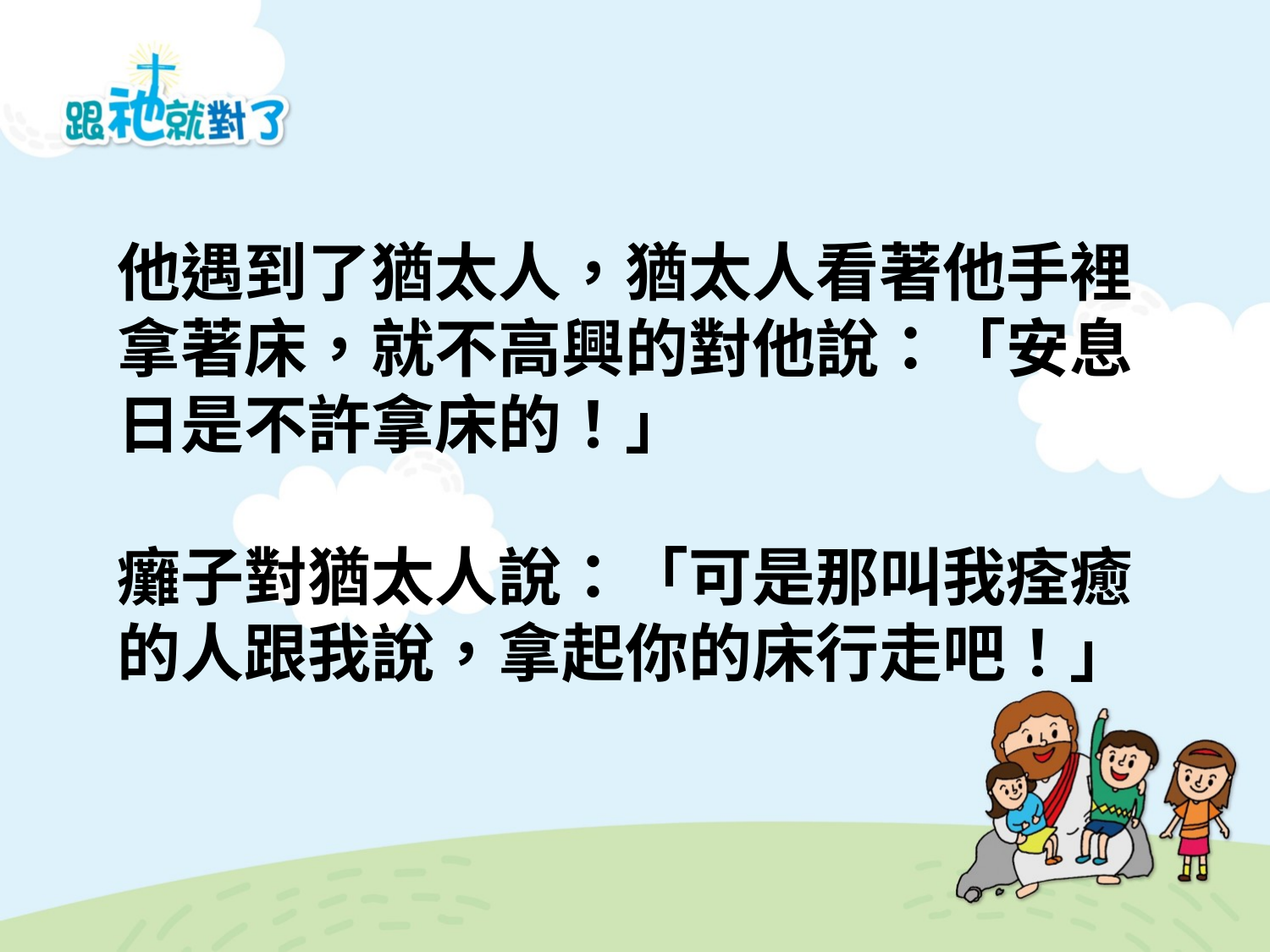

他遇到了猶太人，猶太人看著他手裡拿著床，就不高興的對他說：「安息日是不許拿床的！」

癱子對猶太人說：「可是那叫我痊癒的人跟我說，拿起你的床行走吧！」